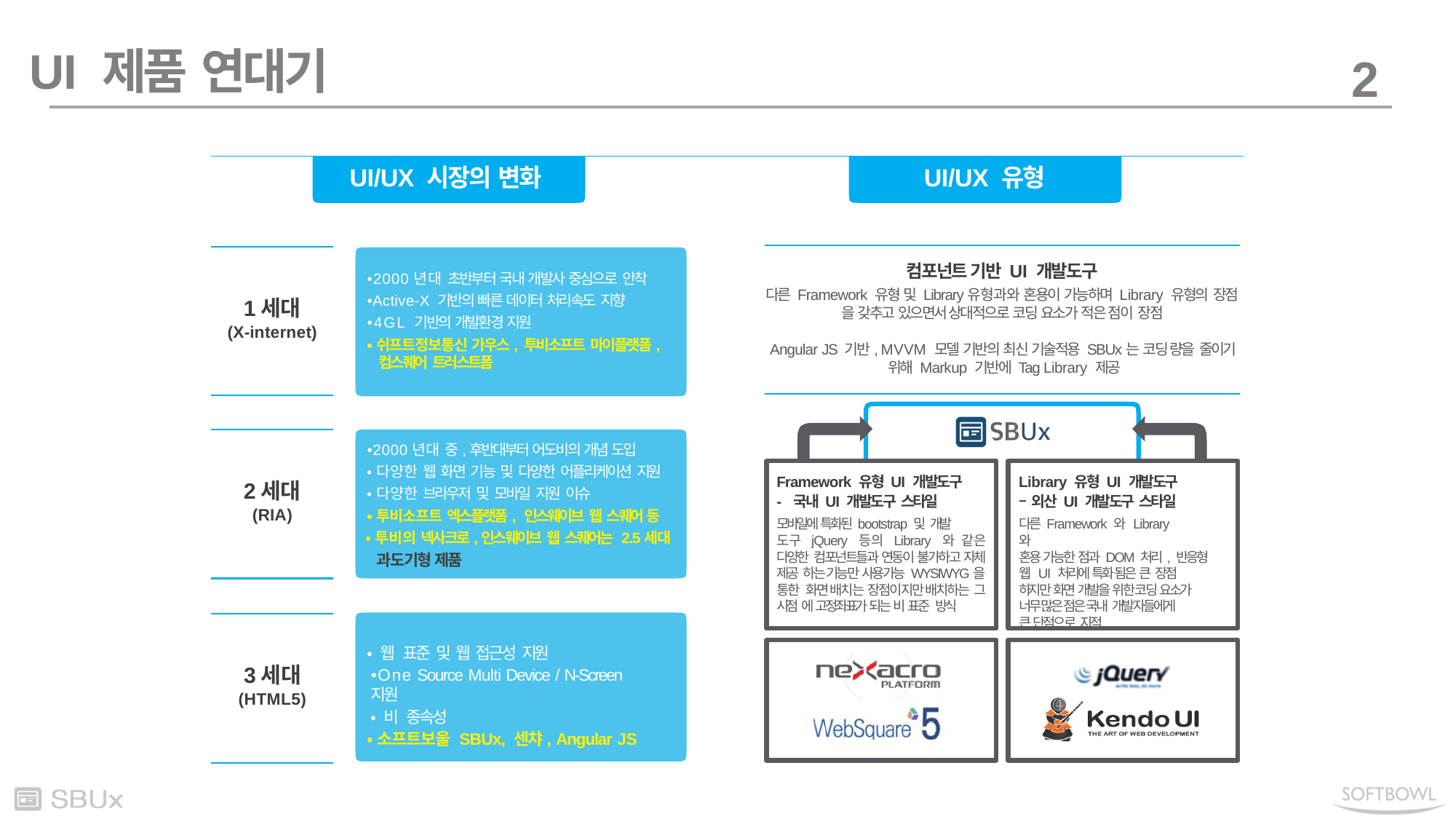

UI 제품 연대기
2

UI/UX 시장의 변화
UI/UX 유형

컴포넌트 기반 UI 개발도구
다른 Framework 유형 및 Library유형과와 혼용이 가능하며 Library 유형의 장점  을 갖추고 있으면서 상대적으로 코딩 요소가 적은 점이 장점

Angular JS 기반, MVVM 모델 기반의 최신 기술적용 SBUx는 코딩 량을 줄이기  위해 Markup 기반에 Tag Library 제공
•2000년대 초반부터 국내 개발사 중심으로 안착
•Active-X 기반의 빠른 데이터 처리속도 지향
•4GL 기반의 개발환경 지원
•쉬프트정보통신 가우스, 투비소프트 마이플랫폼,  컴스퀘어 트러스트폼
1세대
(X-internet)

•2000년대 중,후반대부터 어도비의 개념 도입
•다양한 웹 화면 기능 및 다양한 어플리케이션 지원
•다양한 브라우저 및 모바일 지원 이슈
•투비소프트 엑스플랫폼, 인스웨이브 웹 스퀘어 등
•투비의 넥사크로,인스웨이브 웹 스퀘어는 2.5세대
  과도기형 제품

Framework 유형 UI 개발도구 -  국내 UI 개발도구 스타일
모바일에 특화된 bootstrap 및 개발
도구 jQuery 등의 Library 와 같은 다양한  컴포넌트들과 연동이 불가하고 자체 제공  하는 기능만 사용가능 WYSIWYG을 통한  화면 배치는 장점이지만 배치하는 그 시점  에 고정좌표가 되는 비 표준  방식
Library 유형 UI 개발도구 –  외산 UI 개발도구 스타일
다른 Framework 와 Library와
혼용 가능한 점과 DOM 처리, 반응형 웹  UI 처리에 특화 됨은 큰 장점
하지만 화면 개발을 위한 코딩 요소가  너무 많은 점은 국내 개발자들에게
큰 단점으로 지적
2세대
(RIA)

•웹 표준 및 웹 접근성 지원
•One Source Multi Device / N-Screen 지원
•비 종속성
•소프트보울 SBUx, 센챠, Angular JS

3세대
(HTML5)